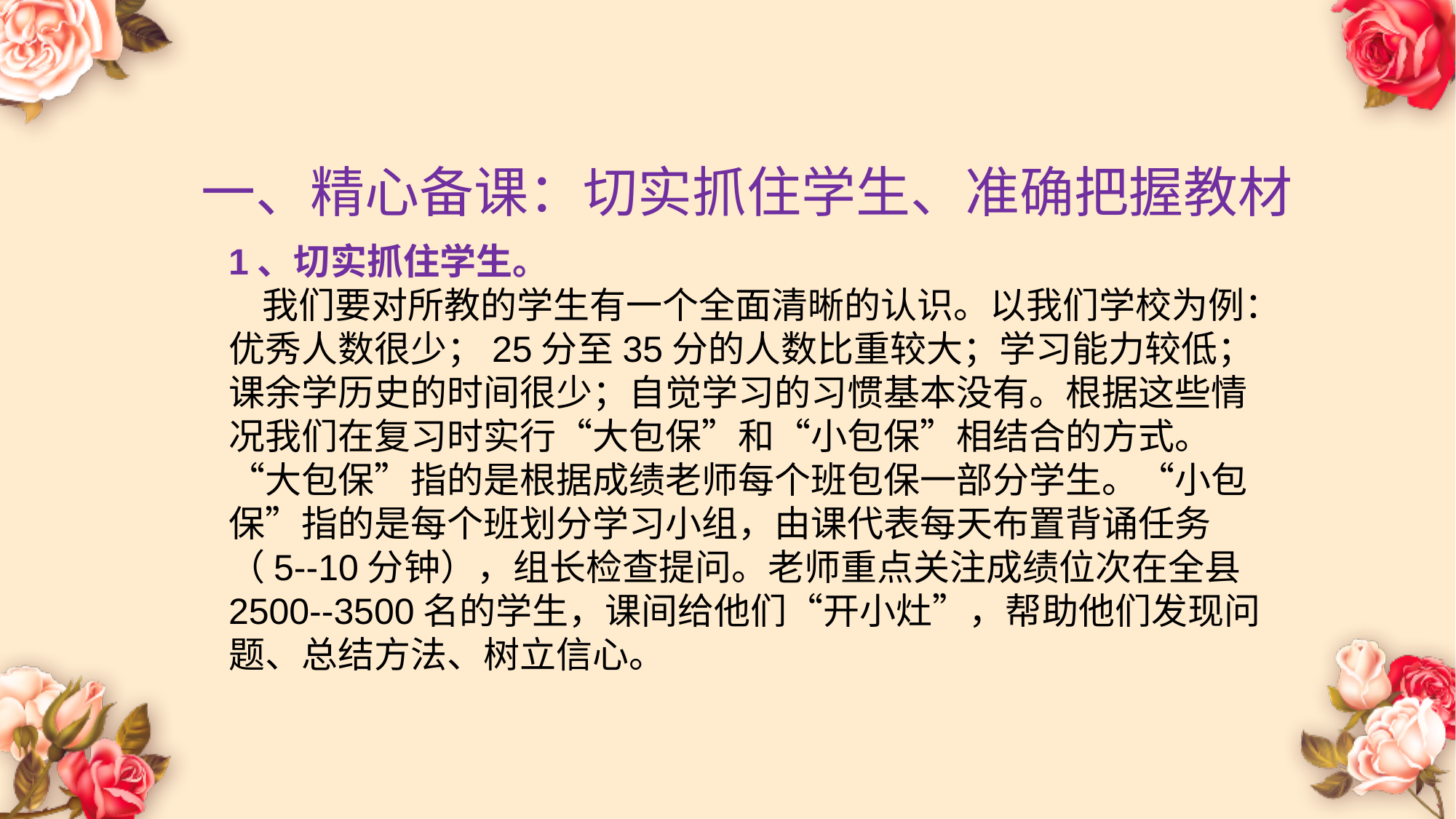

一、精心备课：切实抓住学生、准确把握教材
1、切实抓住学生。
   我们要对所教的学生有一个全面清晰的认识。以我们学校为例：优秀人数很少；25分至35分的人数比重较大；学习能力较低；课余学历史的时间很少；自觉学习的习惯基本没有。根据这些情况我们在复习时实行“大包保”和“小包保”相结合的方式。“大包保”指的是根据成绩老师每个班包保一部分学生。“小包保”指的是每个班划分学习小组，由课代表每天布置背诵任务（5--10分钟），组长检查提问。老师重点关注成绩位次在全县2500--3500名的学生，课间给他们“开小灶”，帮助他们发现问题、总结方法、树立信心。